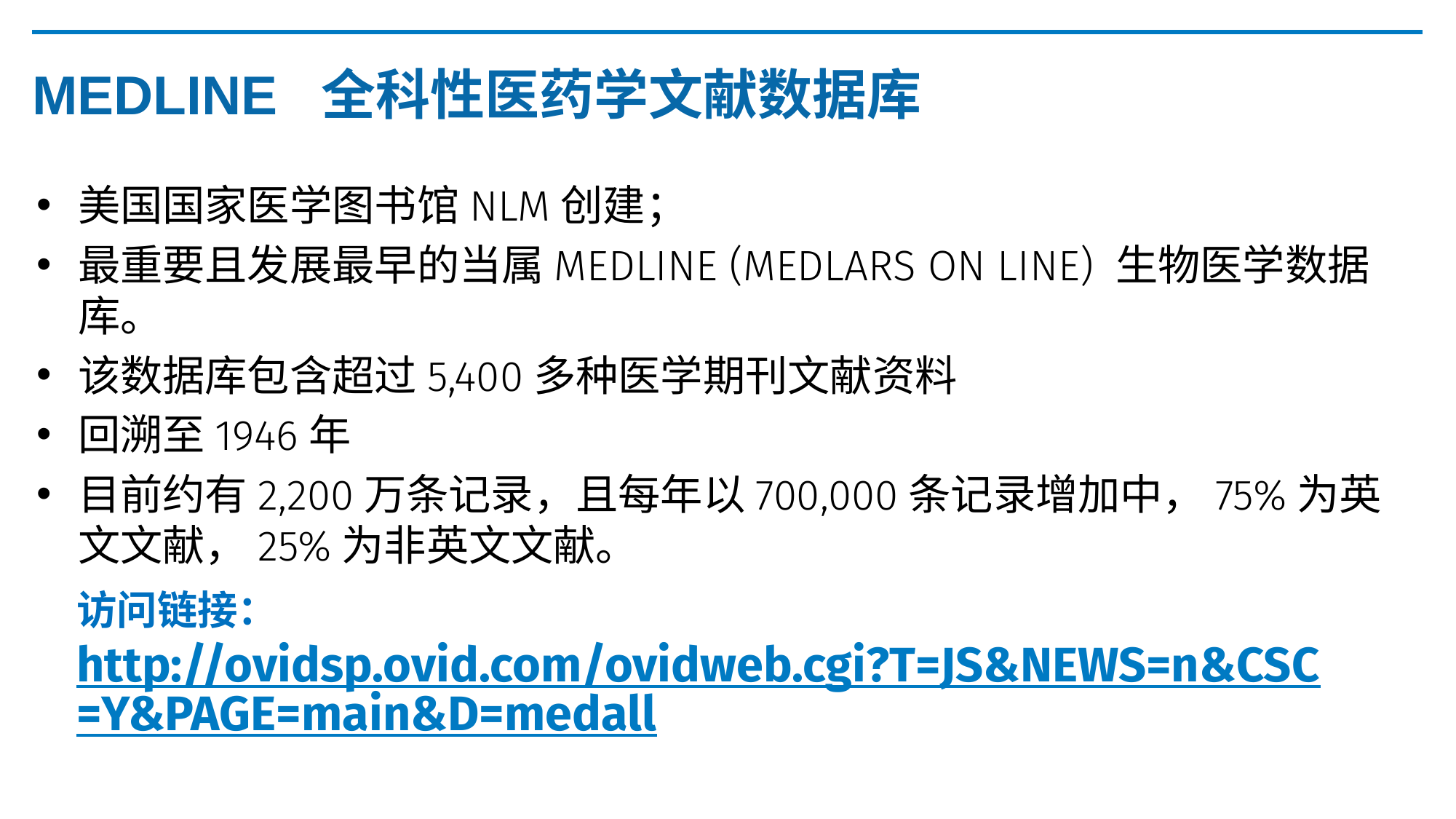

# MEDLINE  全科性医药学文献数据库
美国国家医学图书馆NLM创建；
最重要且发展最早的当属MEDLINE (MEDLARS ON LINE) 生物医学数据库。
该数据库包含超过5,400多种医学期刊文献资料
回溯至1946年
目前约有2,200万条记录，且每年以700,000条记录增加中，75%为英文文献，25%为非英文文献。
访问链接： http://ovidsp.ovid.com/ovidweb.cgi?T=JS&NEWS=n&CSC=Y&PAGE=main&D=medall